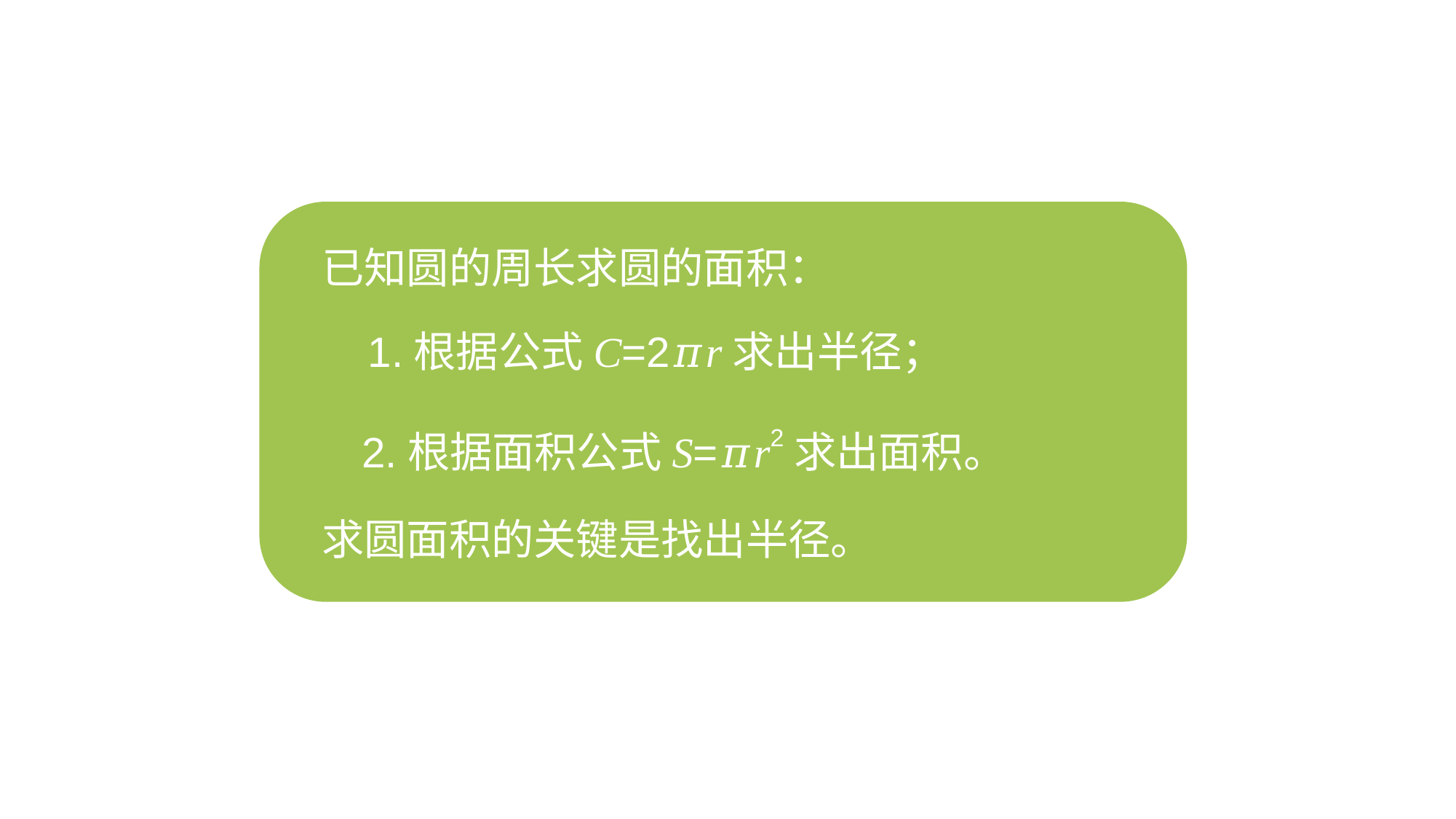

已知圆的周长求圆的面积：
1.根据公式C=2𝜋r求出半径；
2.根据面积公式S=𝜋r2求出面积。
求圆面积的关键是找出半径。